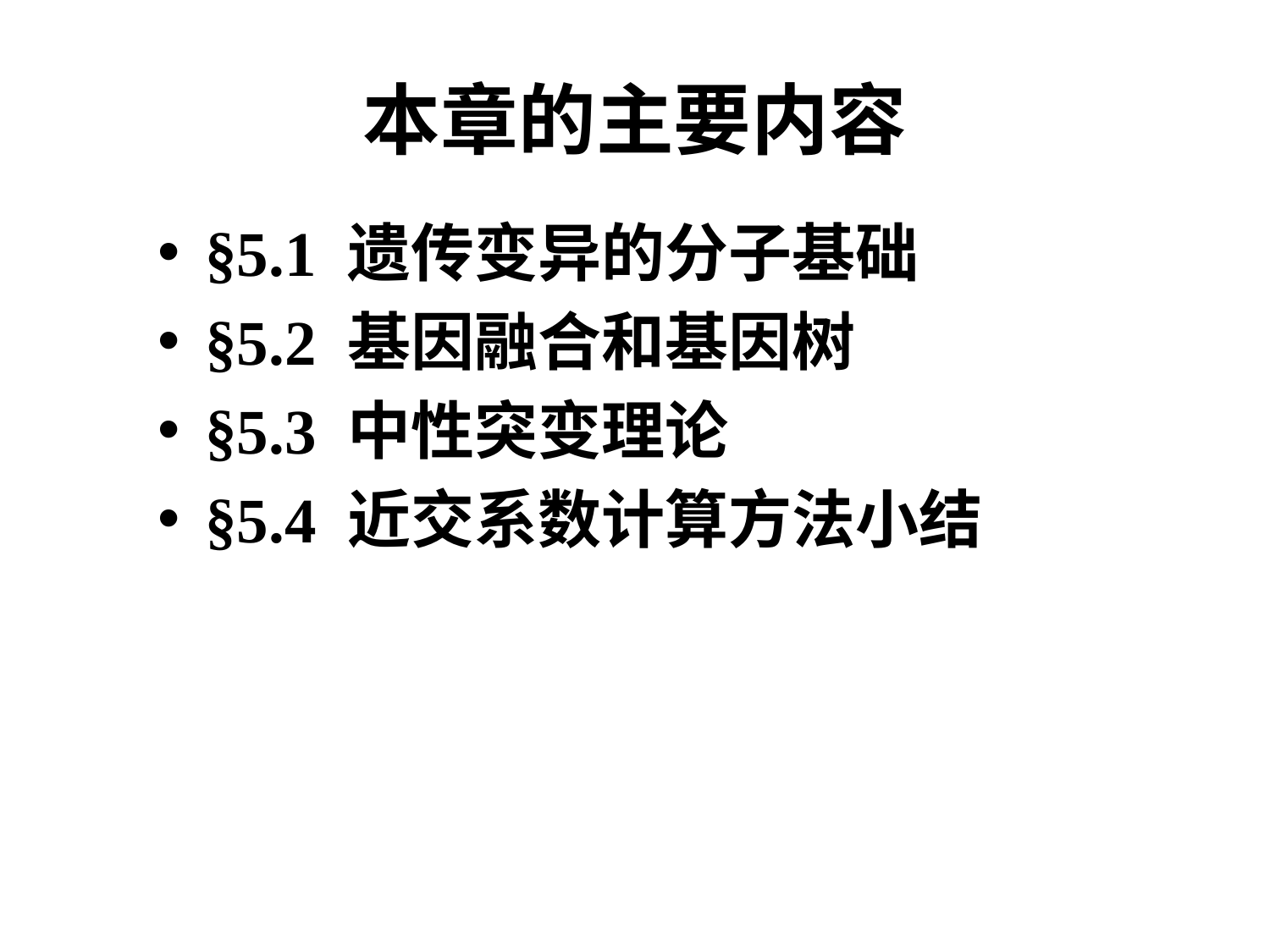

# 本章的主要内容
§5.1 遗传变异的分子基础
§5.2 基因融合和基因树
§5.3 中性突变理论
§5.4 近交系数计算方法小结